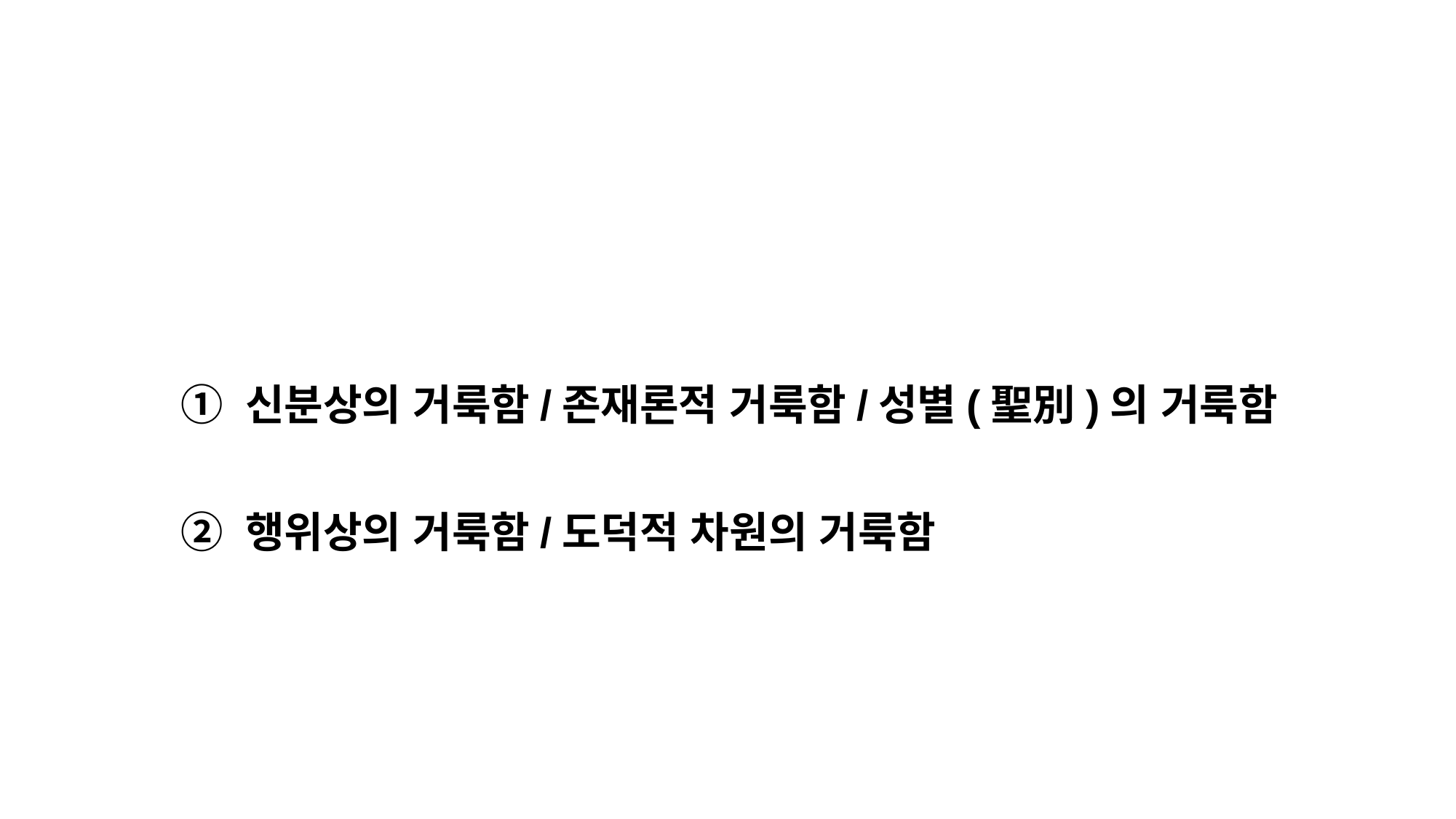

① 신분상의 거룩함/존재론적 거룩함/성별(聖別)의 거룩함
➁ 행위상의 거룩함/도덕적 차원의 거룩함